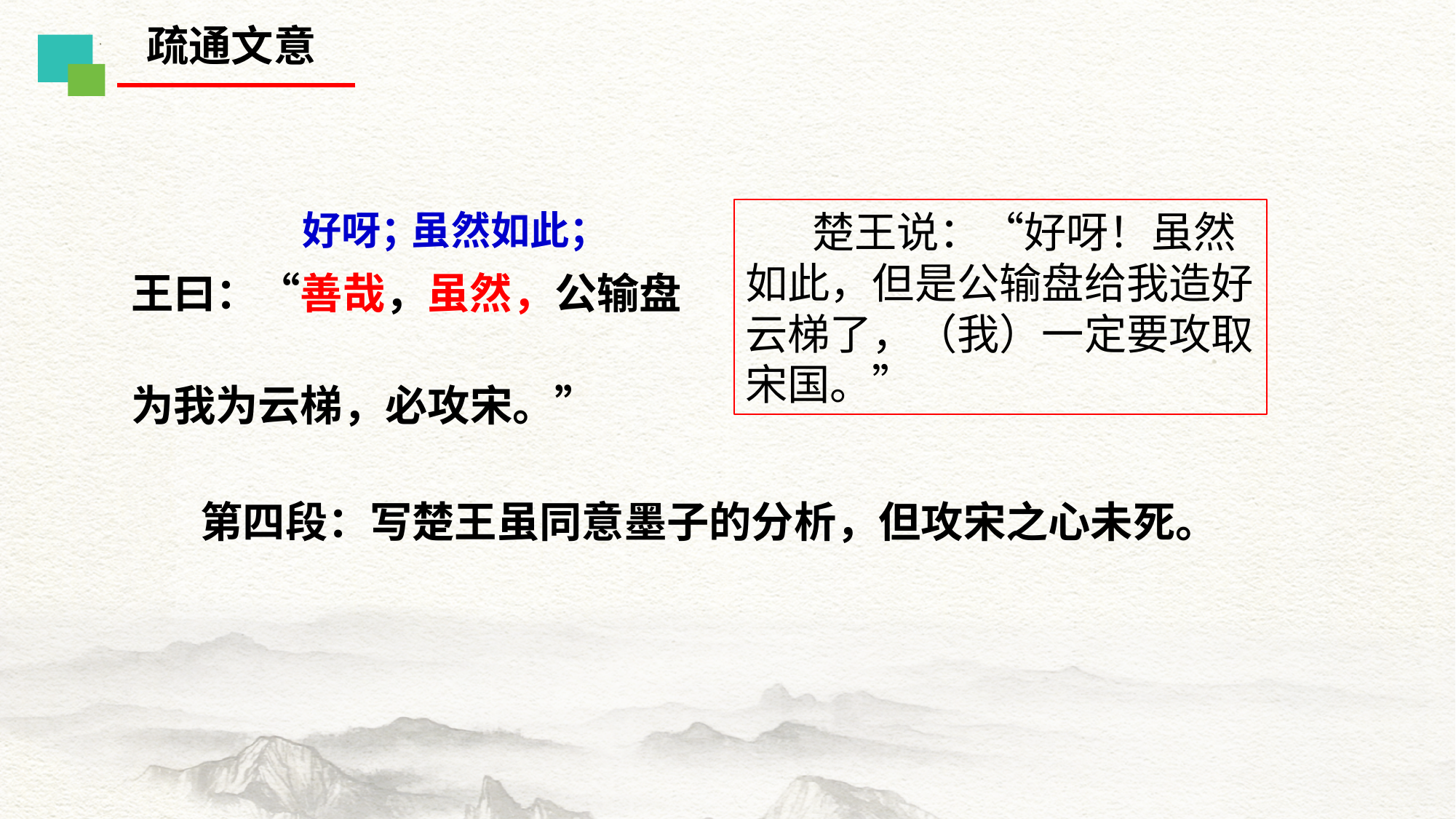

疏通文意

王曰：“善哉，虽然，公输盘为我为云梯，必攻宋。”
好呀；
虽然如此；
      楚王说：“好呀！虽然如此，但是公输盘给我造好云梯了，（我）一定要攻取宋国。”
第四段：写楚王虽同意墨子的分析，但攻宋之心未死。